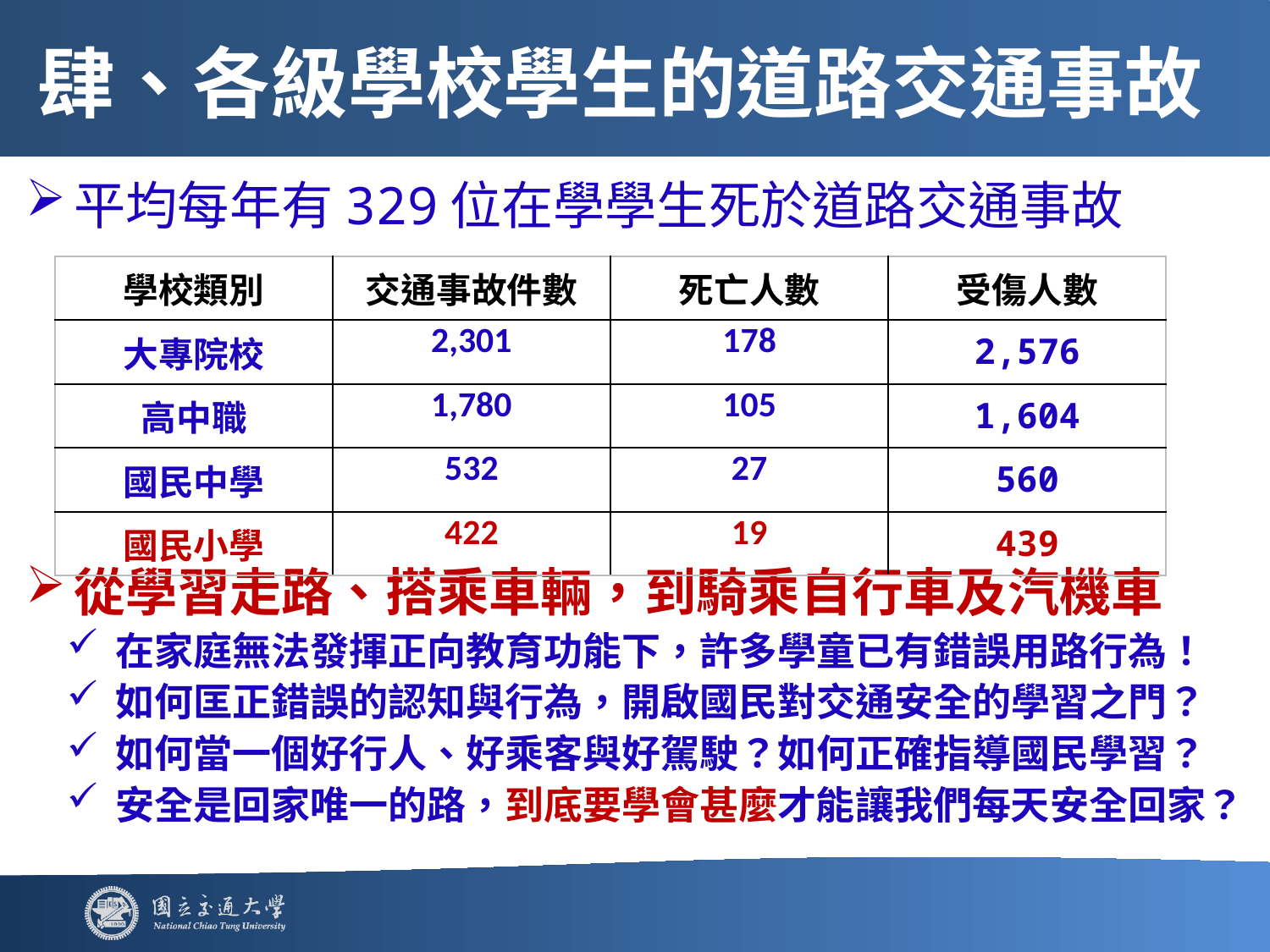

# 肆、各級學校學生的道路交通事故
平均每年有329位在學學生死於道路交通事故

從學習走路、搭乘車輛，到騎乘自行車及汽機車
在家庭無法發揮正向教育功能下，許多學童已有錯誤用路行為！
如何匡正錯誤的認知與行為，開啟國民對交通安全的學習之門？
如何當一個好行人、好乘客與好駕駛？如何正確指導國民學習？
安全是回家唯一的路，到底要學會甚麼才能讓我們每天安全回家？
| 學校類別 | 交通事故件數 | 死亡人數 | 受傷人數 |
| --- | --- | --- | --- |
| 大專院校 | 2,301 | 178 | 2,576 |
| 高中職 | 1,780 | 105 | 1,604 |
| 國民中學 | 532 | 27 | 560 |
| 國民小學 | 422 | 19 | 439 |